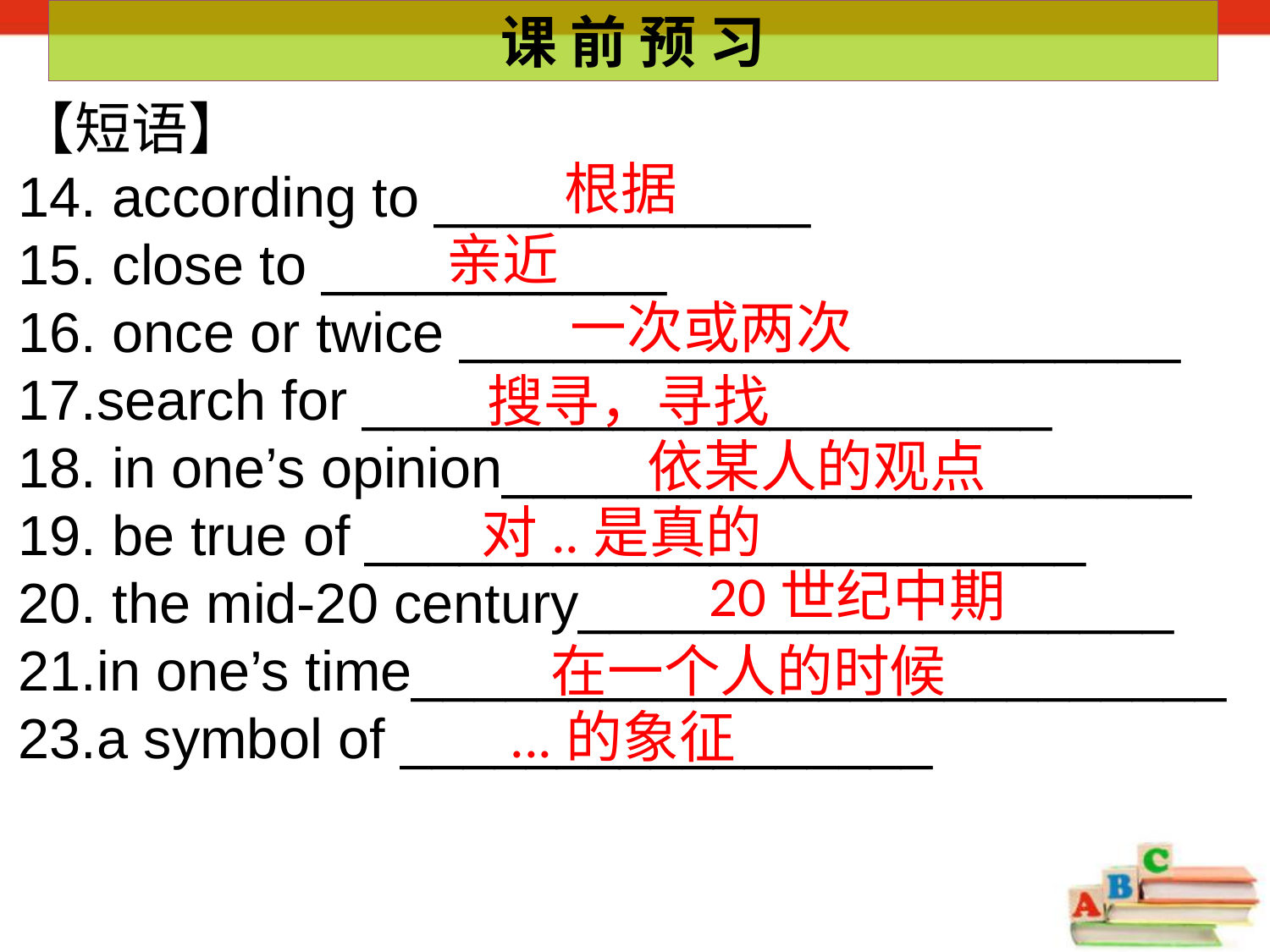

课 前 预 习
【短语】
14. according to ____________
15. close to ___________
16. once or twice _______________________
17.search for ______________________
18. in one’s opinion______________________
19. be true of _______________________
20. the mid-20 century___________________
21.in one’s time__________________________
23.a symbol of _________________
根据
亲近
一次或两次
搜寻，寻找
依某人的观点
对..是真的
20世纪中期
在一个人的时候
...的象征